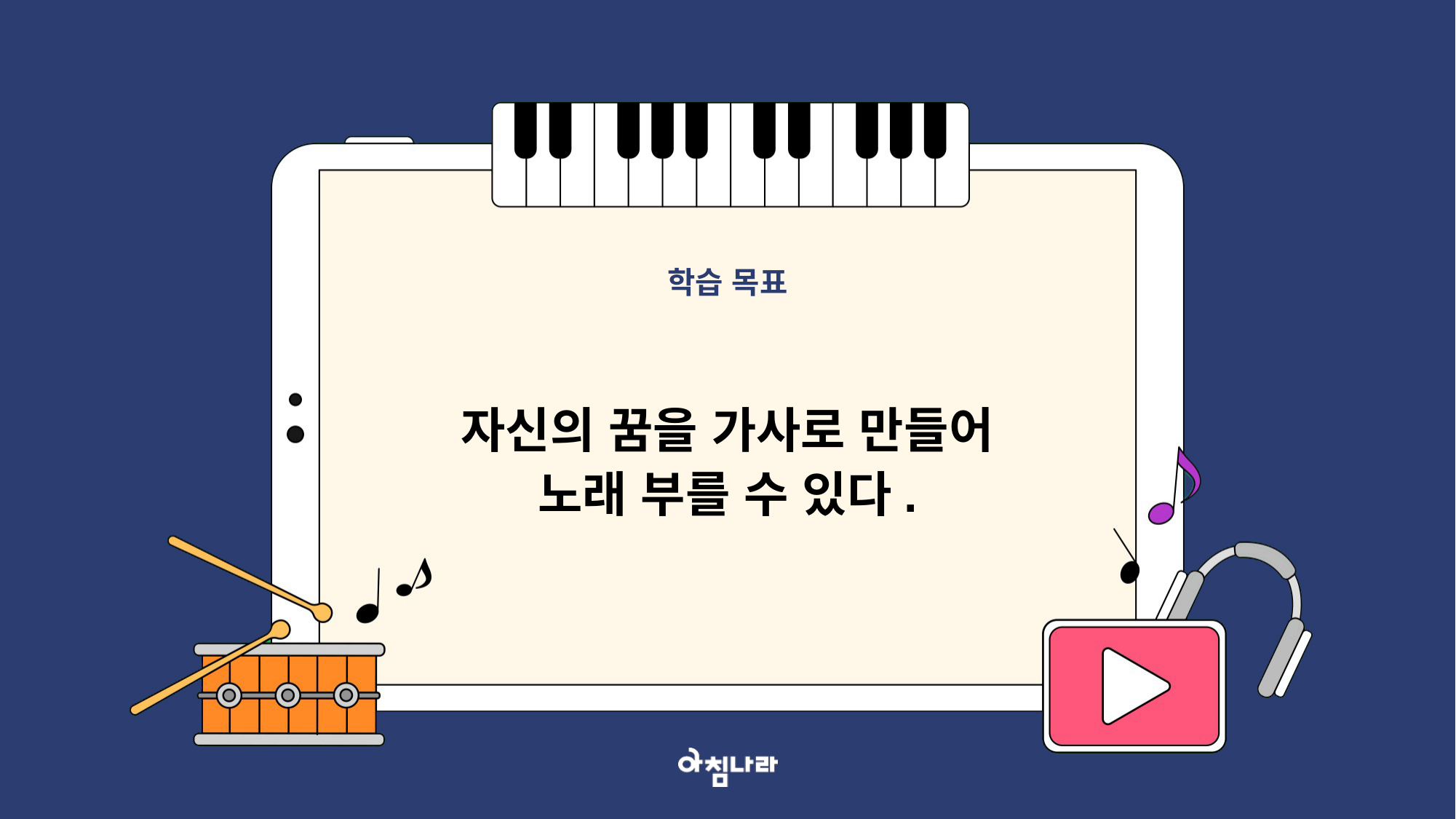

학습 목표
자신의 꿈을 가사로 만들어 노래 부를 수 있다.